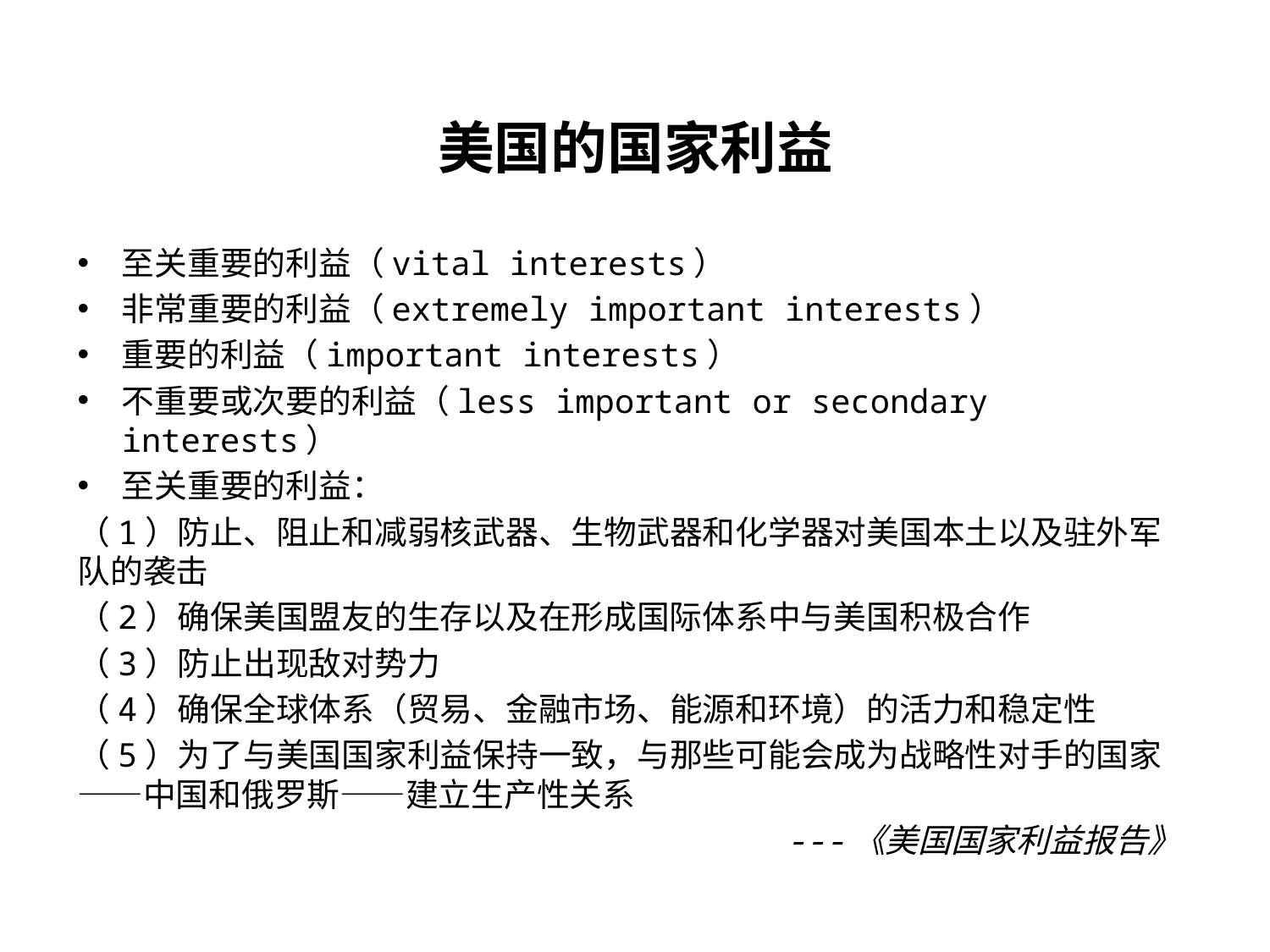

# 美国的国家利益
至关重要的利益（vital interests）
非常重要的利益（extremely important interests）
重要的利益（important interests）
不重要或次要的利益（less important or secondary interests）
至关重要的利益：
（1）防止、阻止和减弱核武器、生物武器和化学器对美国本土以及驻外军队的袭击
（2）确保美国盟友的生存以及在形成国际体系中与美国积极合作
（3）防止出现敌对势力
（4）确保全球体系（贸易、金融市场、能源和环境）的活力和稳定性
（5）为了与美国国家利益保持一致，与那些可能会成为战略性对手的国家——中国和俄罗斯——建立生产性关系
                                    ---《美国国家利益报告》